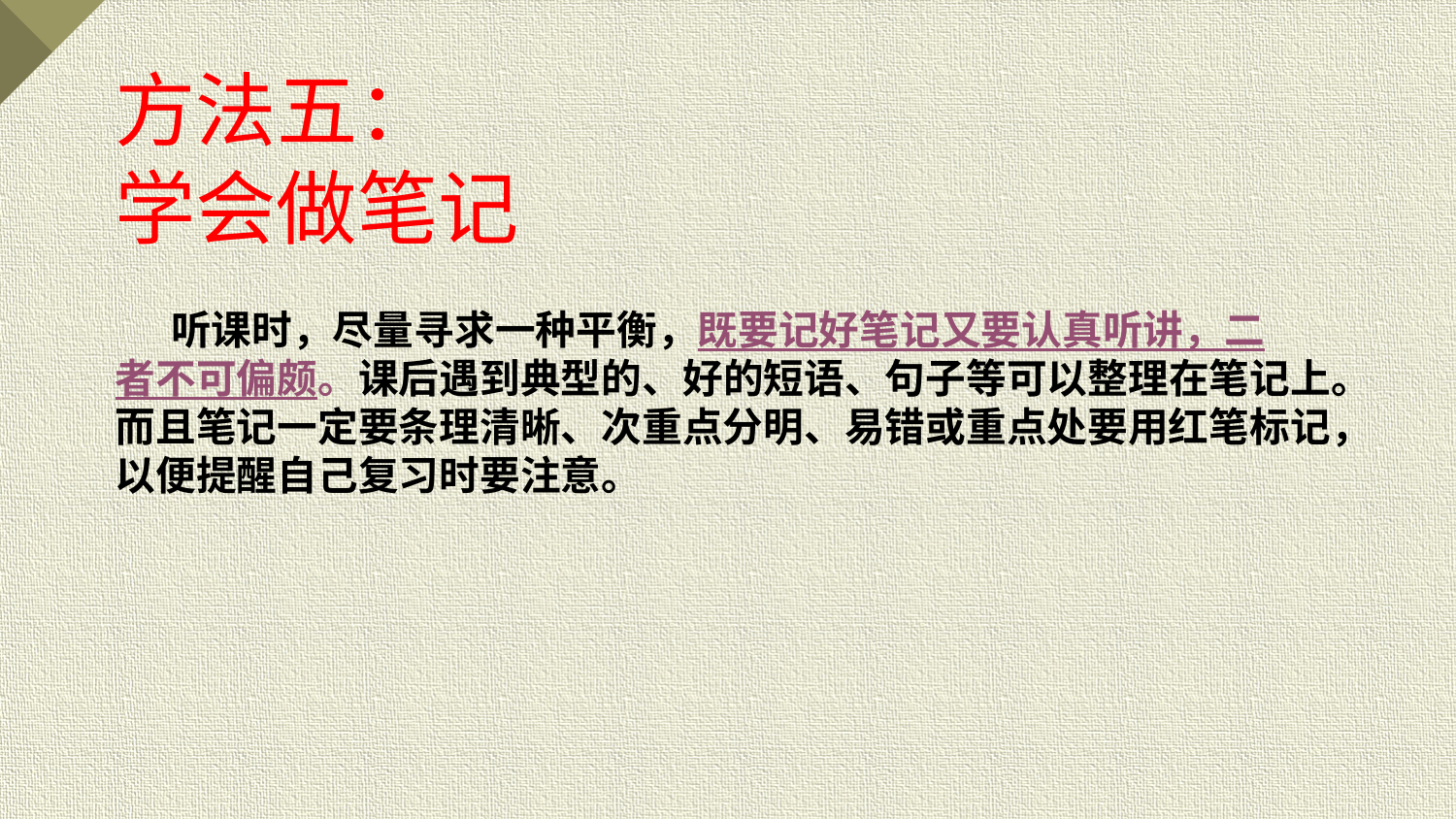

方法五：
学会做笔记

     听课时，尽量寻求一种平衡，既要记好笔记又要认真听讲，二
者不可偏颇。课后遇到典型的、好的短语、句子等可以整理在笔记上。
而且笔记一定要条理清晰、次重点分明、易错或重点处要用红笔标记，
以便提醒自己复习时要注意。